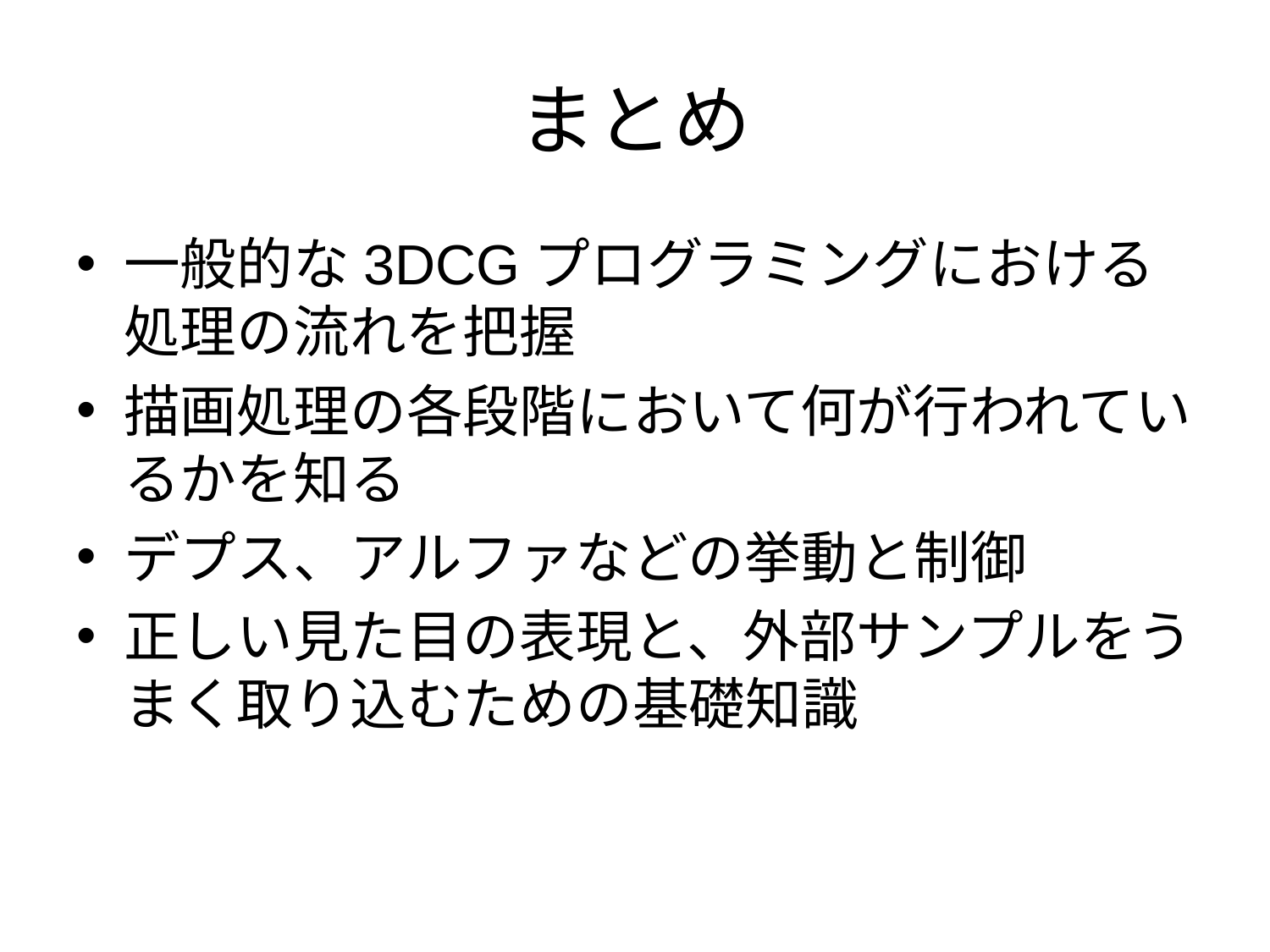

# まとめ
一般的な3DCGプログラミングにおける
処理の流れを把握
描画処理の各段階において何が行われているかを知る
デプス、アルファなどの挙動と制御
正しい見た目の表現と、外部サンプルをうまく取り込むための基礎知識